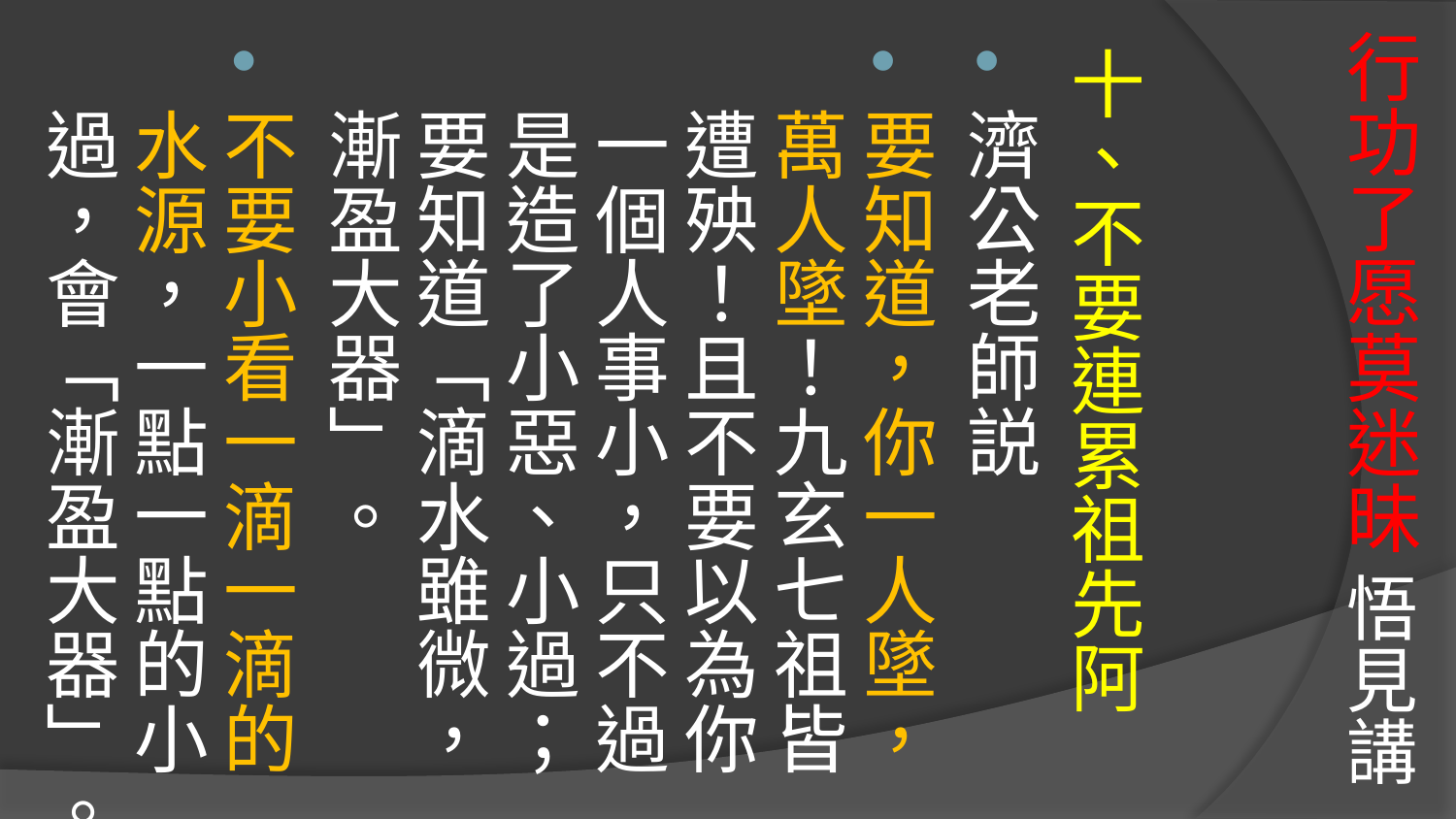

# 行功了愿莫迷昧 悟見講
十、不要連累祖先阿
濟公老師説
要知道，你一人墜，萬人墜！九玄七祖皆遭殃！且不要以為你一個人事小，只不過是造了小惡、小過；要知道「滴水雖微，漸盈大器」。
不要小看一滴一滴的水源，一點一點的小過，會「漸盈大器」。